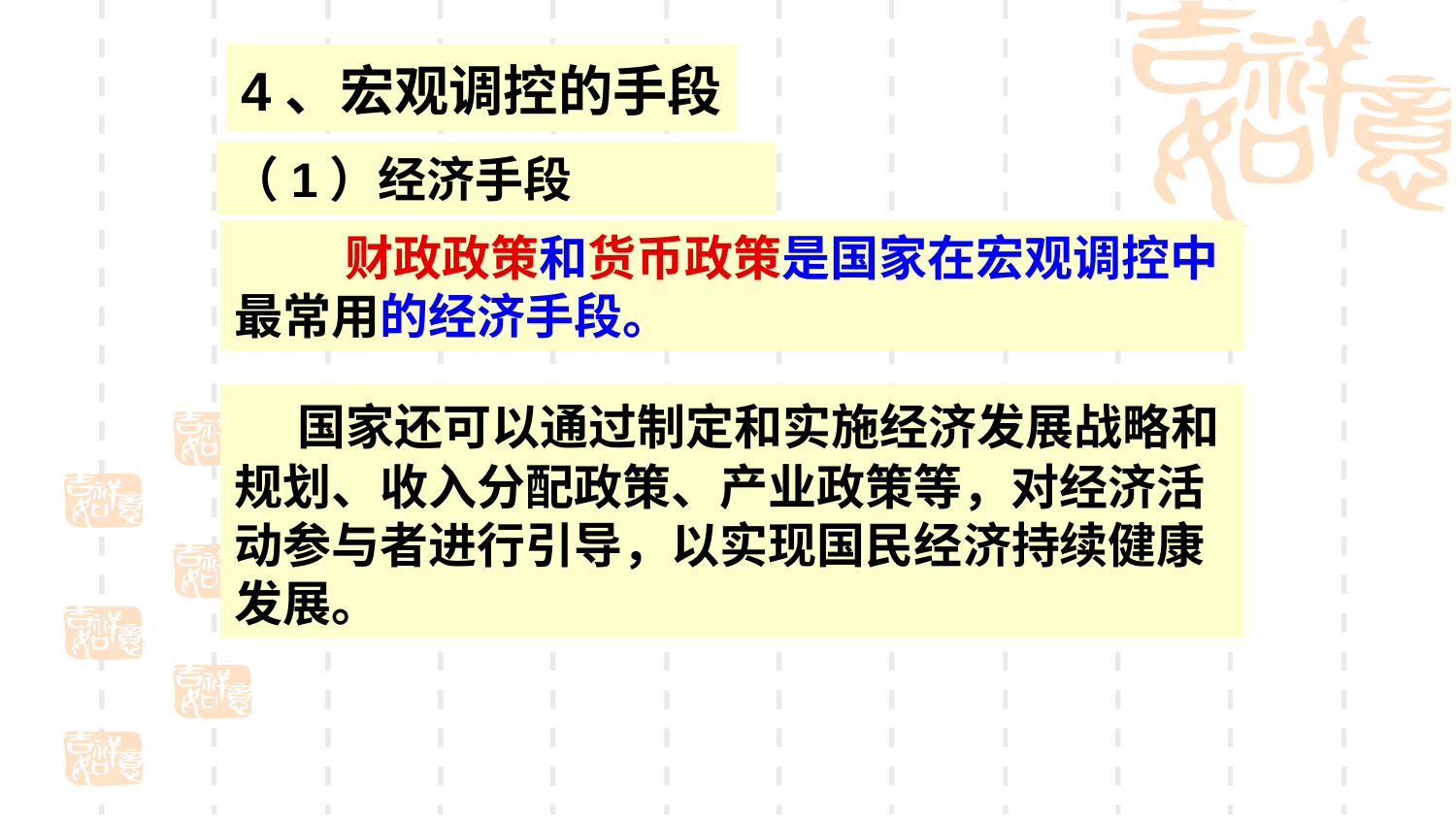

4、宏观调控的手段
（1）经济手段
         财政政策和货币政策是国家在宏观调控中最常用的经济手段。
    国家还可以通过制定和实施经济发展战略和规划、收入分配政策、产业政策等，对经济活动参与者进行引导，以实现国民经济持续健康发展。